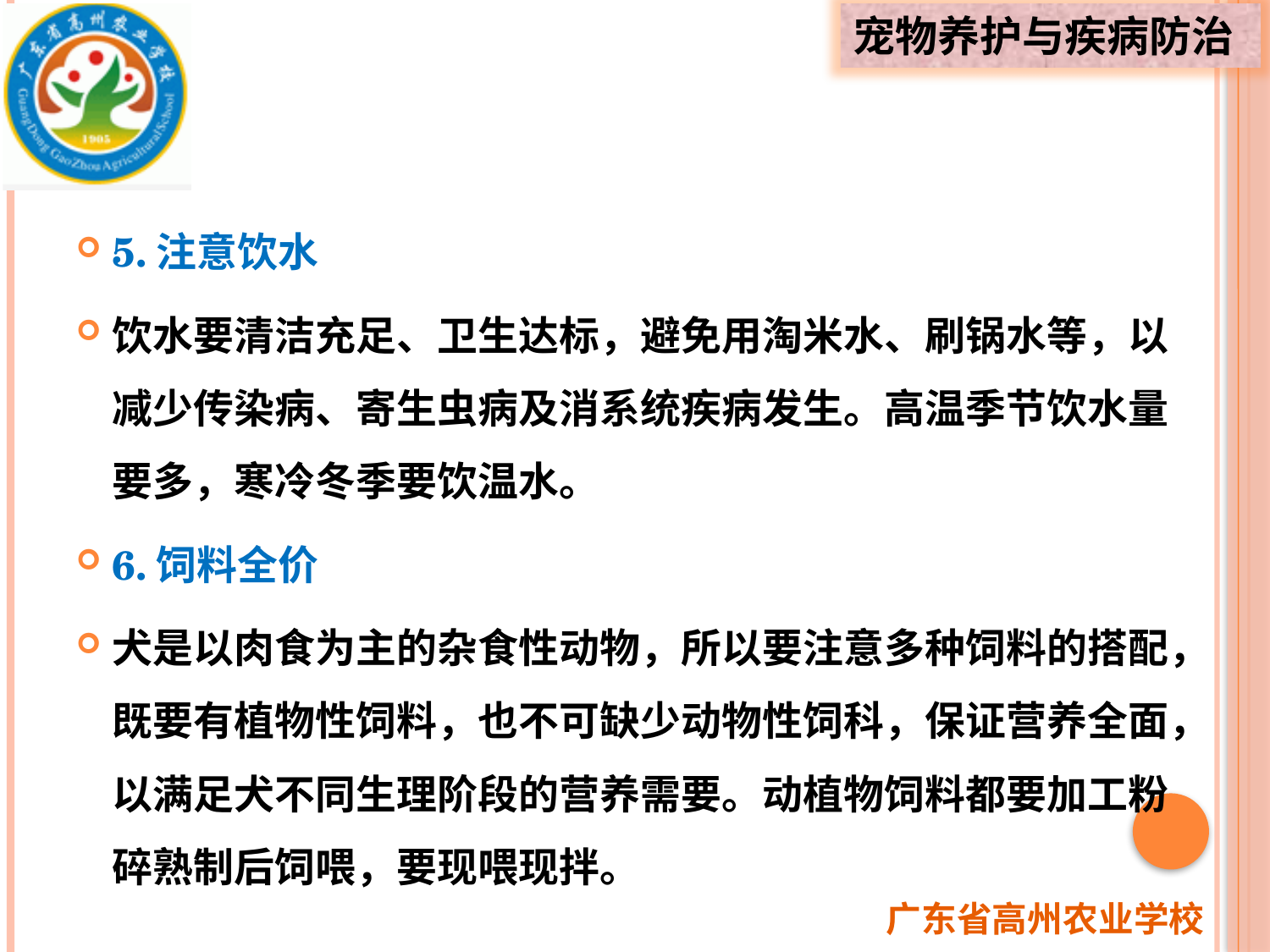

5.注意饮水
饮水要清洁充足、卫生达标，避免用淘米水、刷锅水等，以减少传染病、寄生虫病及消系统疾病发生。高温季节饮水量要多，寒冷冬季要饮温水。
6.饲料全价
犬是以肉食为主的杂食性动物，所以要注意多种饲料的搭配，既要有植物性饲料，也不可缺少动物性饲科，保证营养全面，以满足犬不同生理阶段的营养需要。动植物饲料都要加工粉碎熟制后饲喂，要现喂现拌。